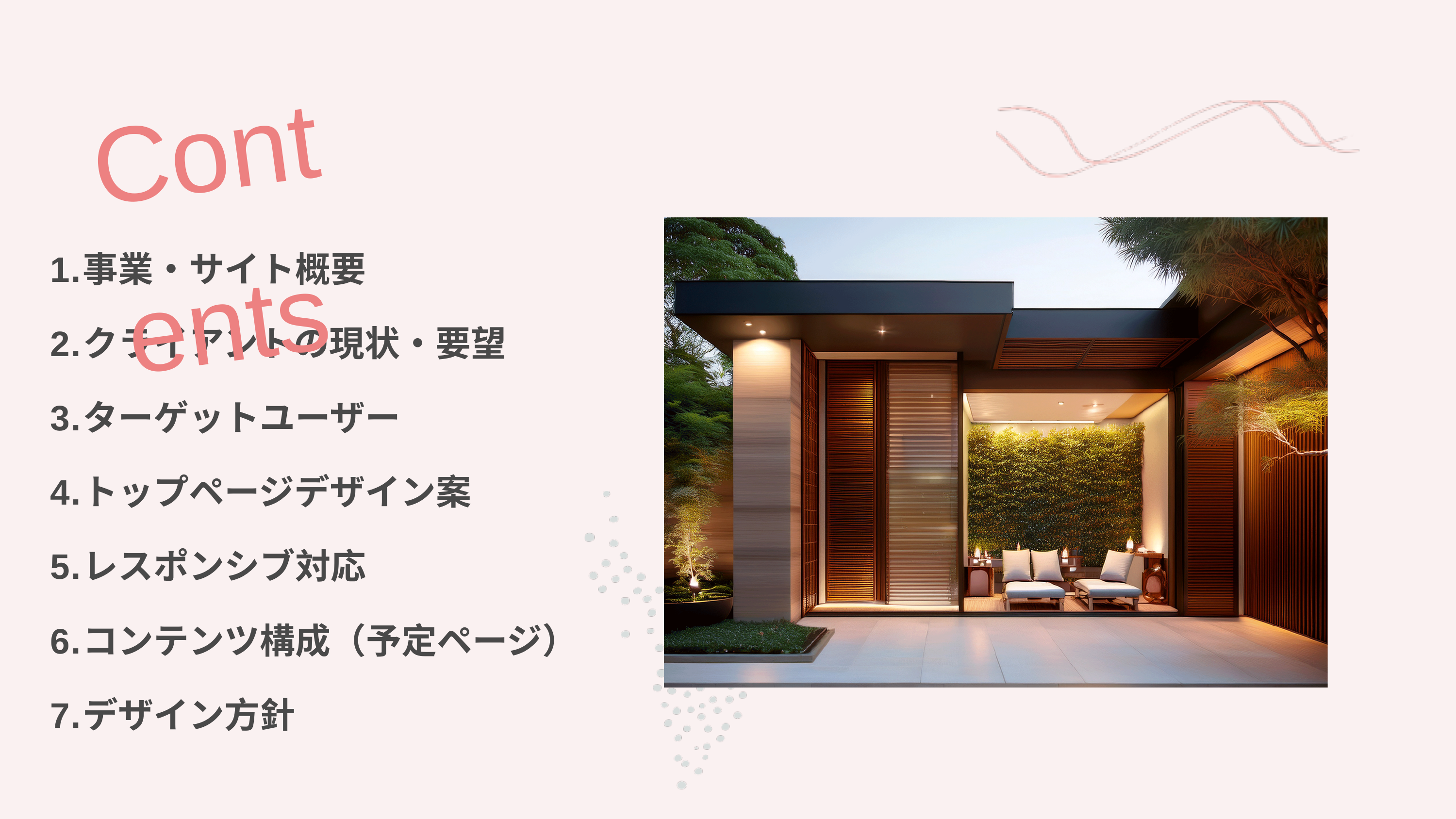

Contents

事業・サイト概要
クライアントの現状・要望
ターゲットユーザー
トップページデザイン案
レスポンシブ対応
コンテンツ構成（予定ページ）
デザイン方針